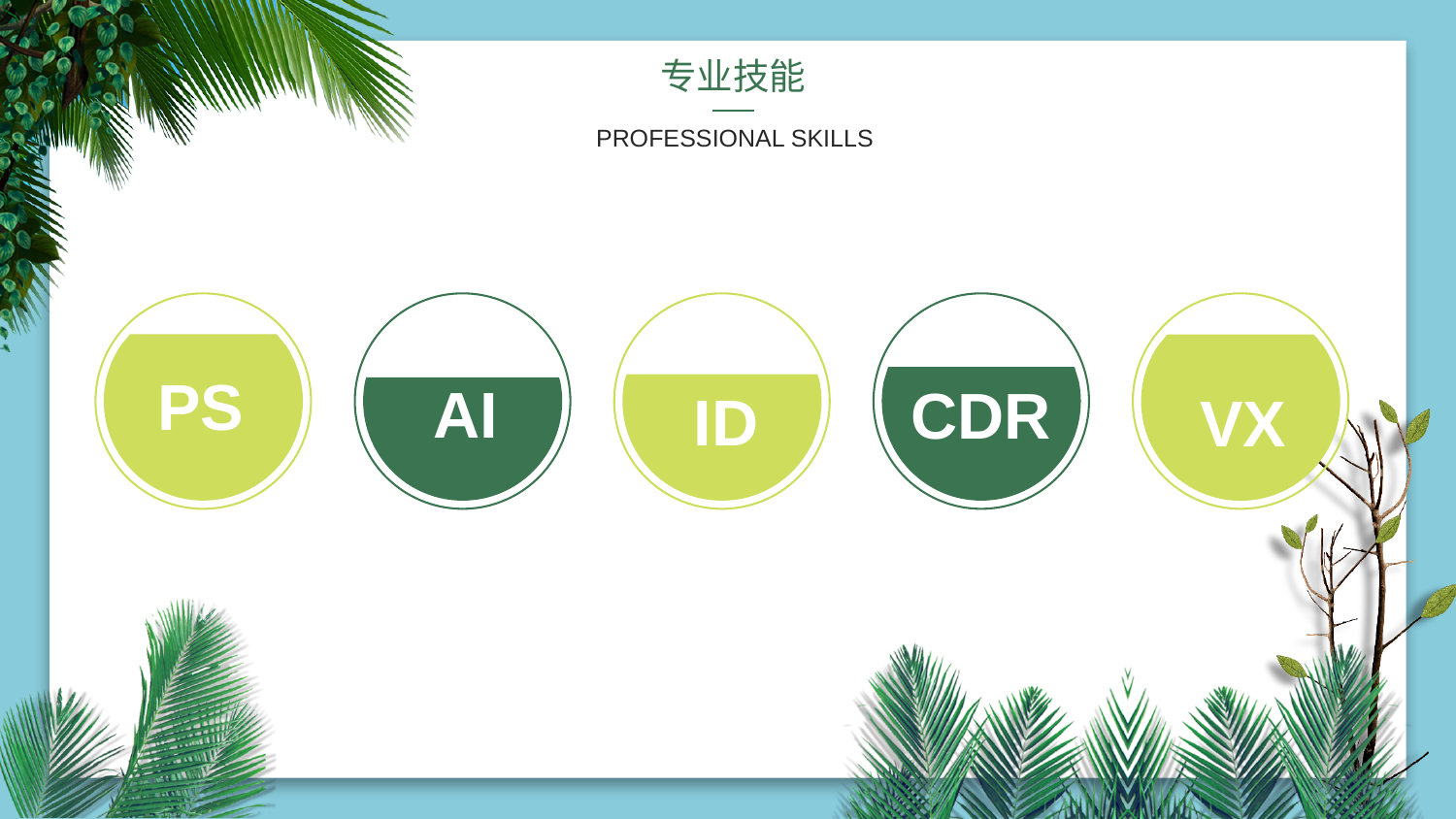

专业技能
PROFESSIONAL SKILLS

PS
AI
CDR

ID

VX